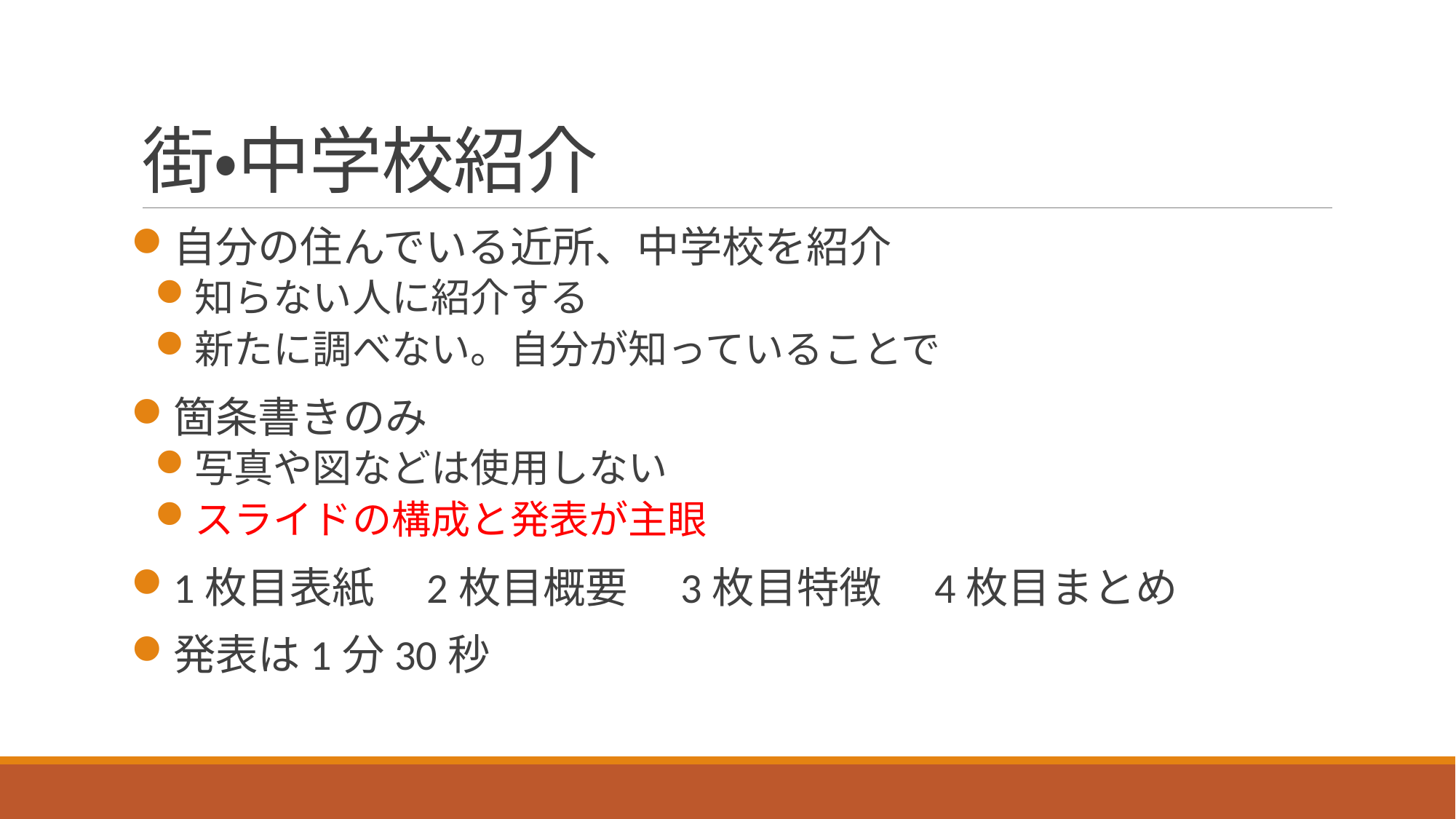

# 街・中学校紹介
自分の住んでいる近所、中学校を紹介
知らない人に紹介する
新たに調べない。自分が知っていることで
箇条書きのみ
写真や図などは使用しない
スライドの構成と発表が主眼
1枚目表紙　2枚目概要　3枚目特徴　4枚目まとめ
発表は1分30秒